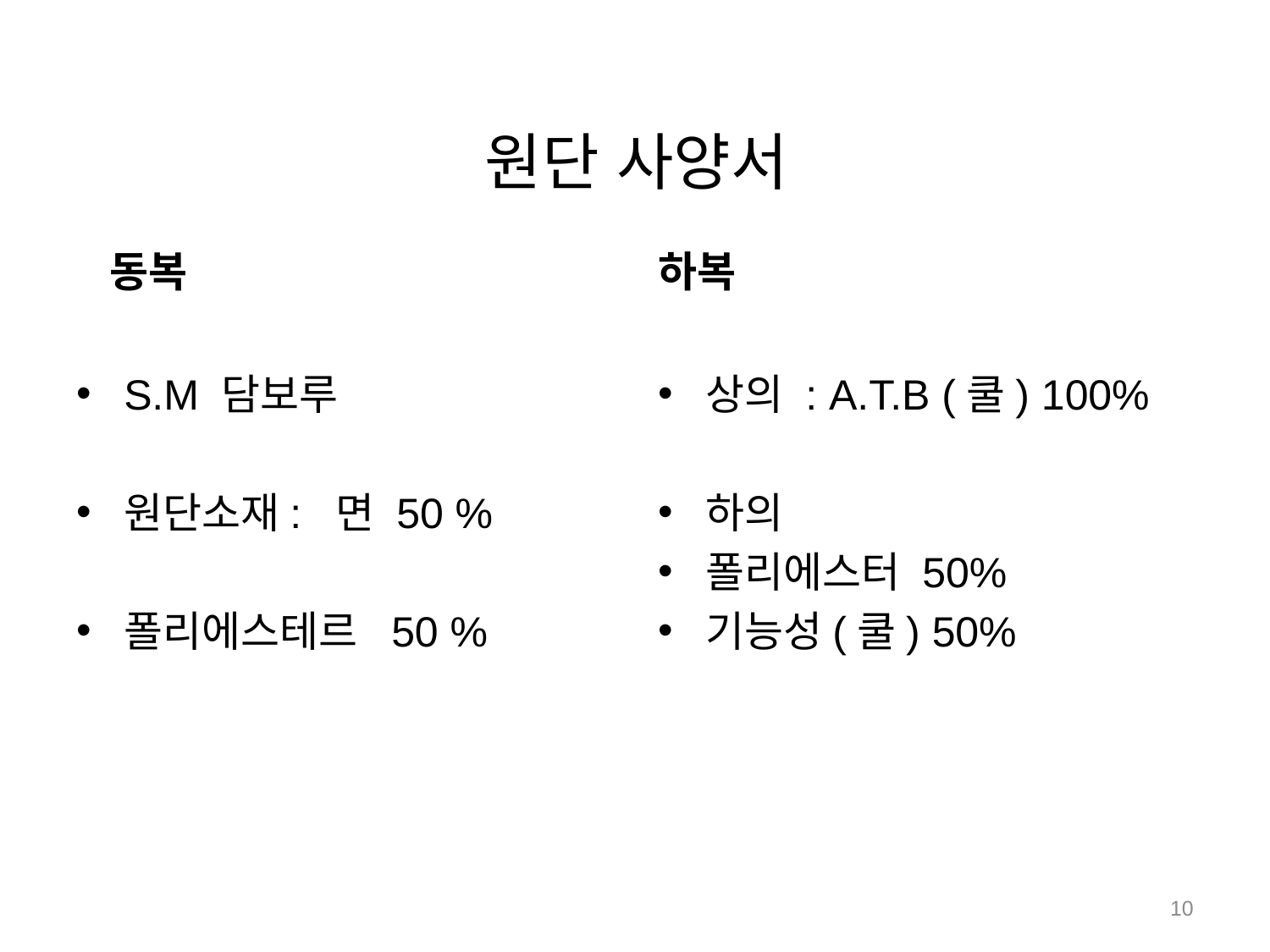

# 원단 사양서
  동복
하복

S.M 담보루

원단소재:  면 50 %

폴리에스테르  50 %

상의 : A.T.B (쿨) 100%

하의
폴리에스터 50%
기능성(쿨) 50%

10